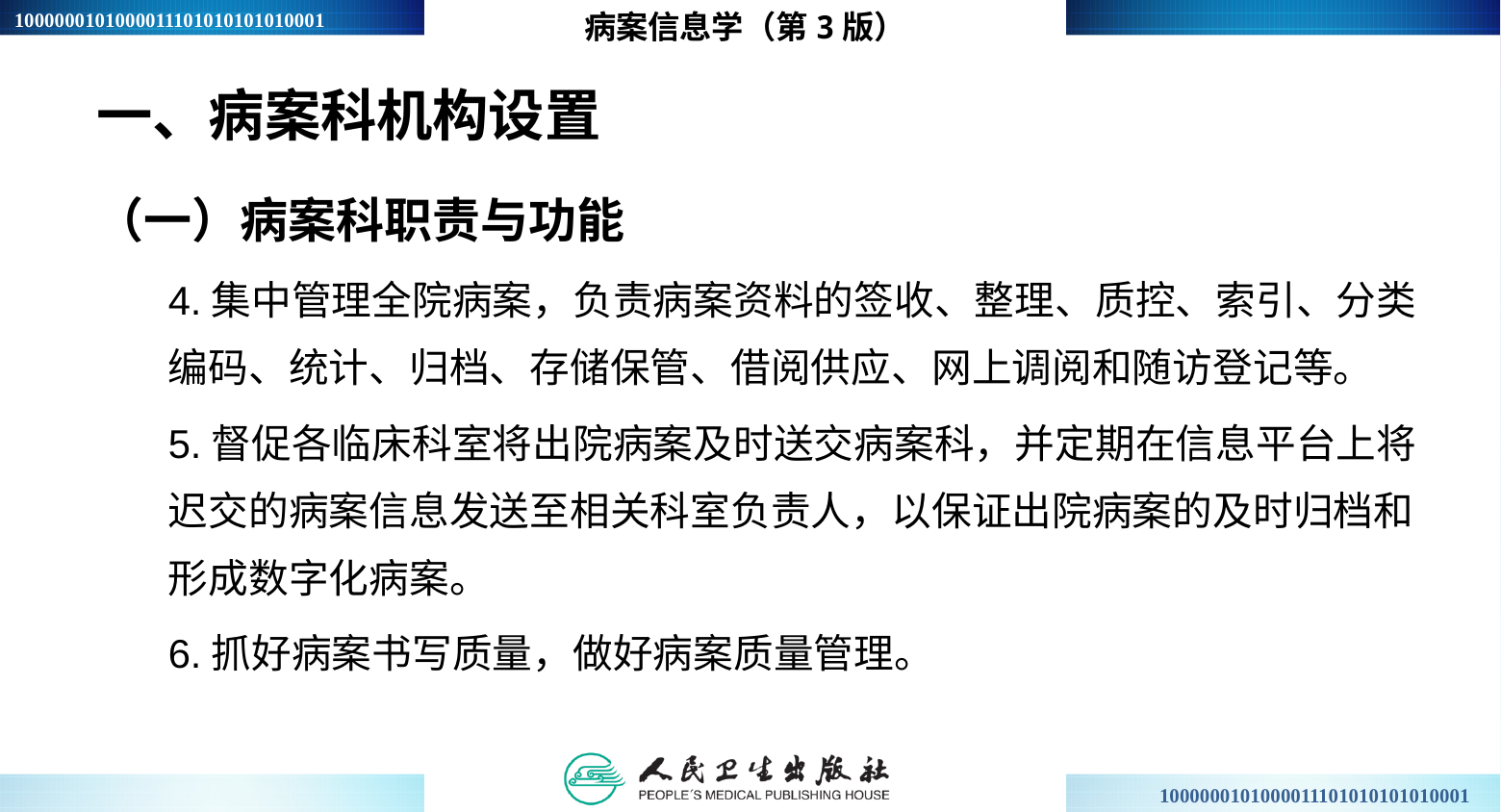

病案信息学（第3版）
一、病案科机构设置
（一）病案科职责与功能
4.集中管理全院病案，负责病案资料的签收、整理、质控、索引、分类编码、统计、归档、存储保管、借阅供应、网上调阅和随访登记等。
5.督促各临床科室将出院病案及时送交病案科，并定期在信息平台上将迟交的病案信息发送至相关科室负责人，以保证出院病案的及时归档和形成数字化病案。
6.抓好病案书写质量，做好病案质量管理。